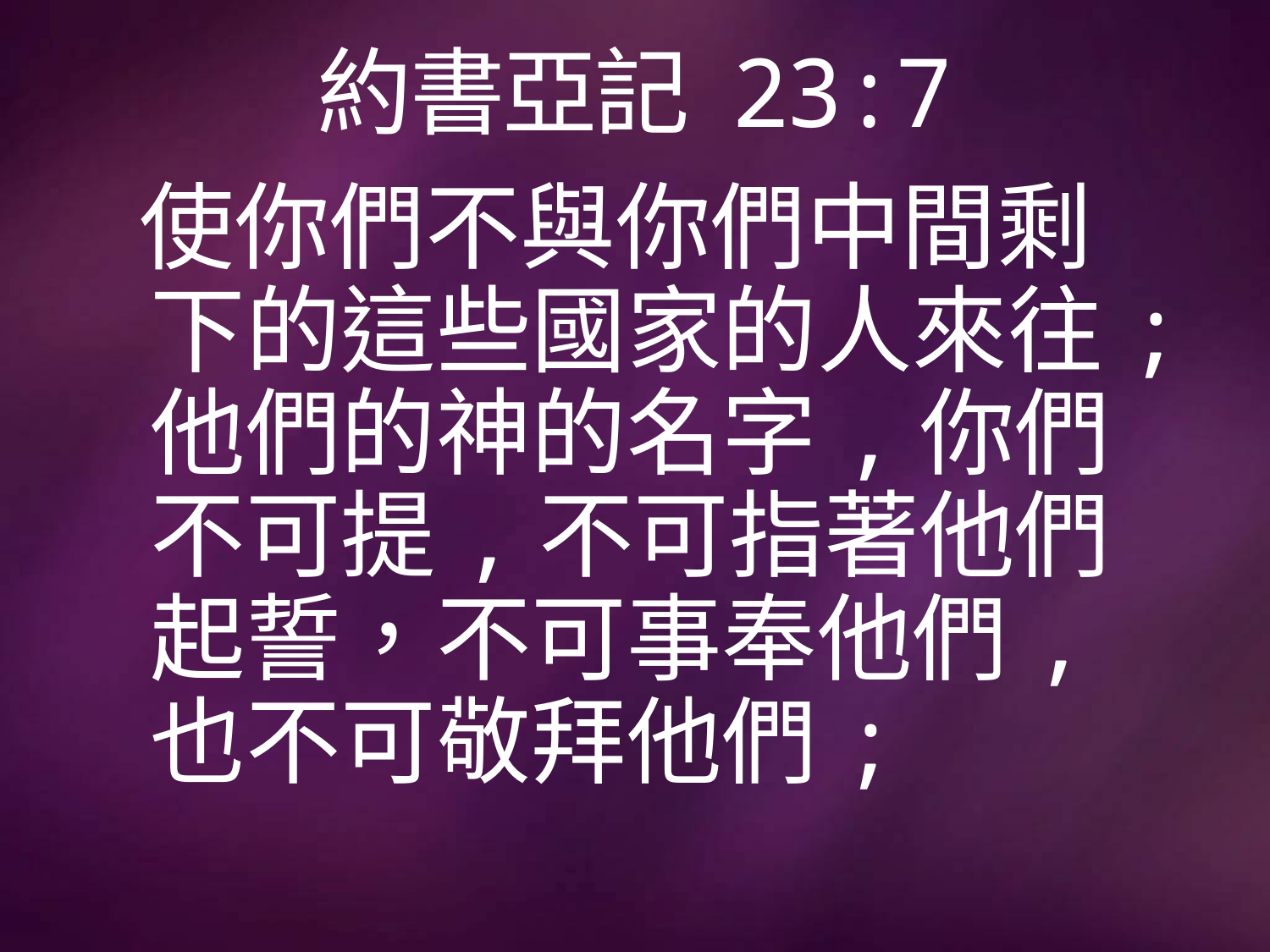

# 約書亞記 23:7
 使你們不與你們中間剩下的這些國家的人來往;他們的神的名字,你們不可提,不可指著他們起誓，不可事奉他們,也不可敬拜他們;